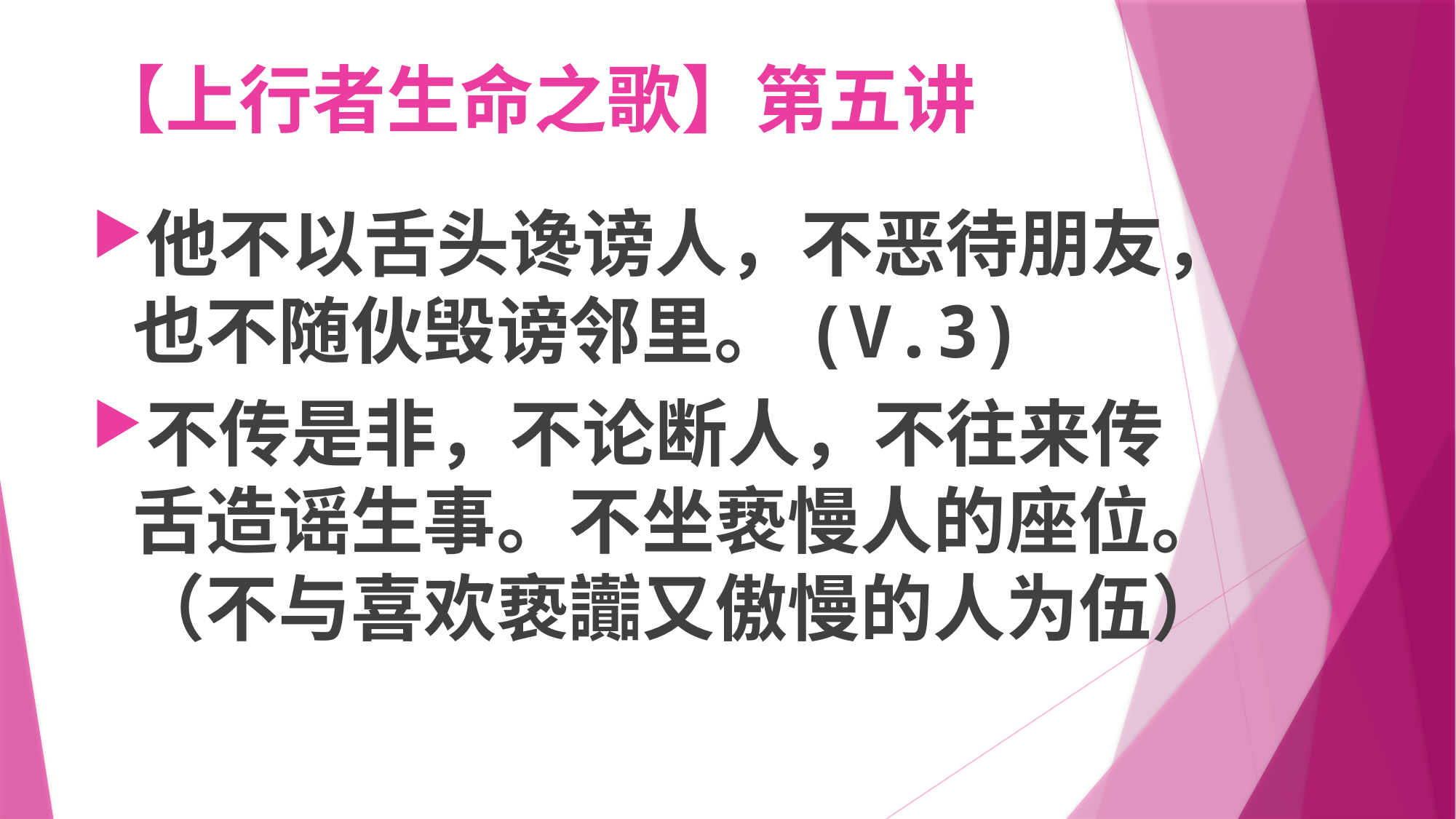

# 【上行者生命之歌】第五讲
他不以舌头谗谤人，不恶待朋友，也不随伙毁谤邻里。(V.3)
不传是非，不论断人，不往来传舌造谣生事。不坐亵慢人的座位。（不与喜欢亵讟又傲慢的人为伍）